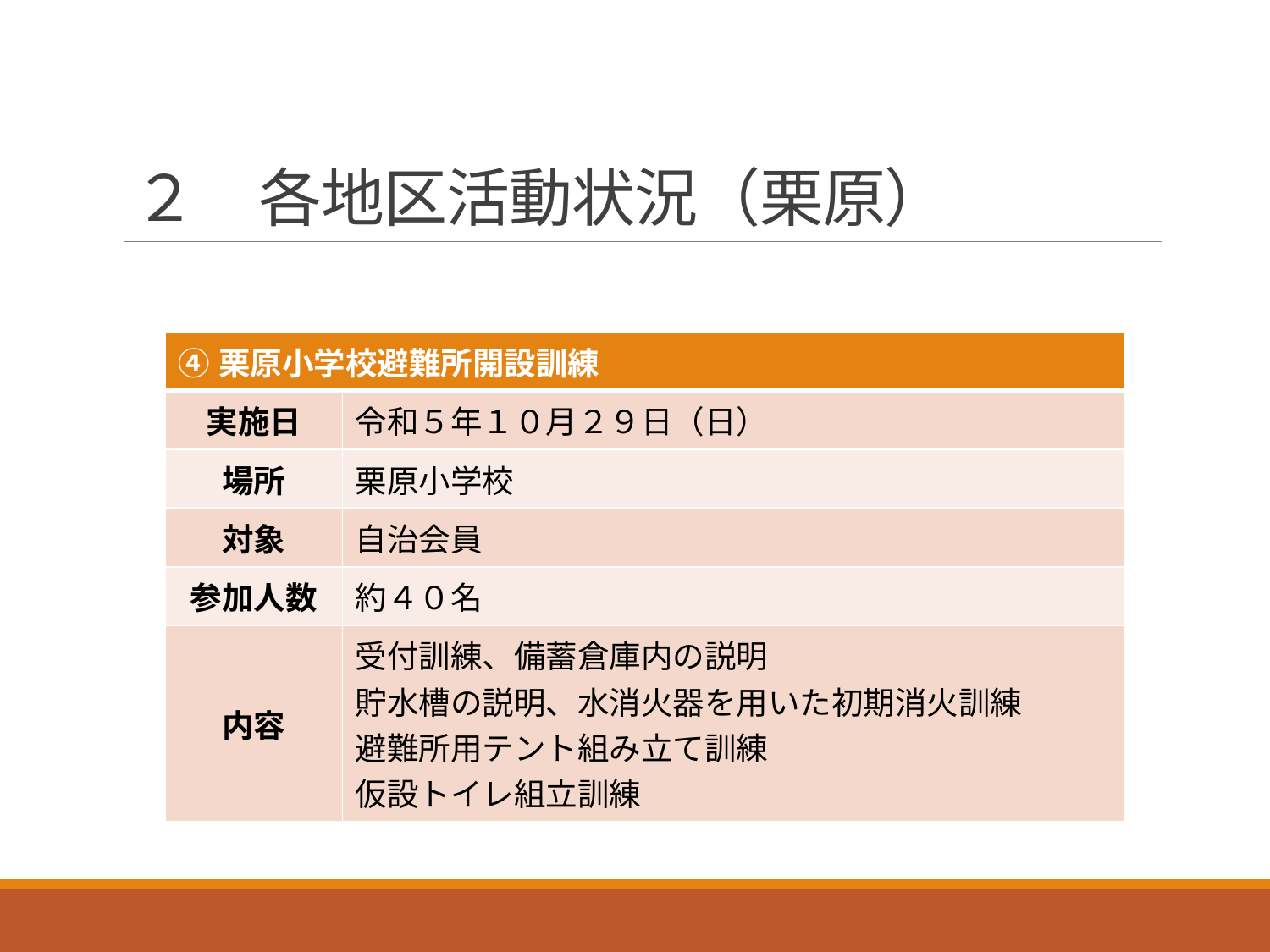

# ２　各地区活動状況（栗原）

| ④栗原小学校避難所開設訓練 |  |
| --- | --- |
| 実施日 | 令和５年１０月２９日（日） |
| 場所 | 栗原小学校 |
| 対象 | 自治会員 |
| 参加人数 | 約４０名 |
| 内容 | 受付訓練、備蓄倉庫内の説明 貯水槽の説明、水消火器を用いた初期消火訓練 避難所用テント組み立て訓練 仮設トイレ組立訓練 |